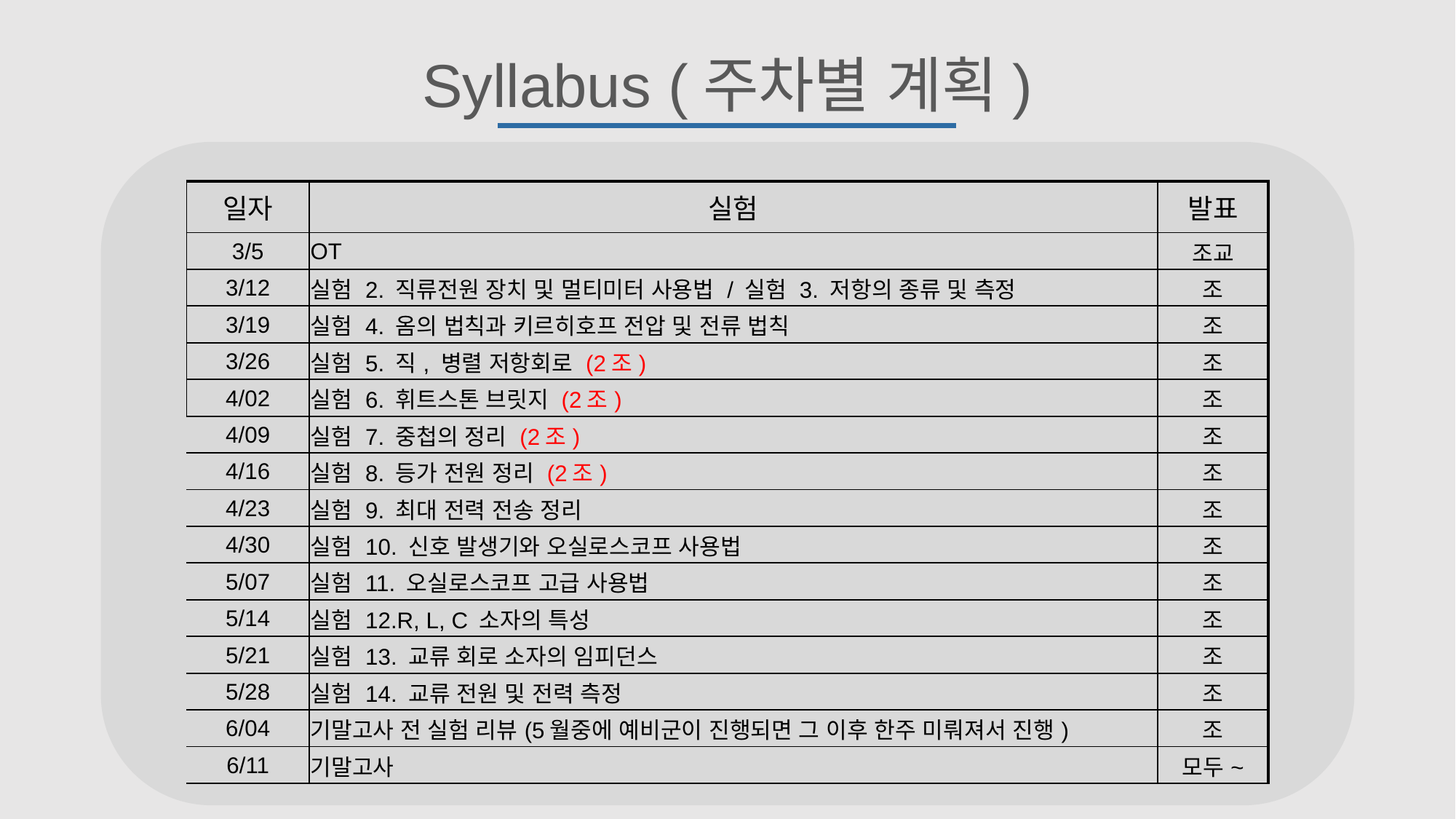

Syllabus (주차별 계획)

| 일자 | 실험 | 발표 |
| --- | --- | --- |
| 3/5 | OT | 조교 |
| 3/12 | 실험 2. 직류전원 장치 및 멀티미터 사용법 / 실험 3. 저항의 종류 및 측정 | 조 |
| 3/19 | 실험 4. 옴의 법칙과 키르히호프 전압 및 전류 법칙 | 조 |
| 3/26 | 실험 5. 직, 병렬 저항회로 (2조) | 조 |
| 4/02 | 실험 6. 휘트스톤 브릿지 (2조) | 조 |
| 4/09 | 실험 7. 중첩의 정리 (2조) | 조 |
| 4/16 | 실험 8. 등가 전원 정리 (2조) | 조 |
| 4/23 | 실험 9. 최대 전력 전송 정리 | 조 |
| 4/30 | 실험 10. 신호 발생기와 오실로스코프 사용법 | 조 |
| 5/07 | 실험 11. 오실로스코프 고급 사용법 | 조 |
| 5/14 | 실험 12.R, L, C 소자의 특성 | 조 |
| 5/21 | 실험 13. 교류 회로 소자의 임피던스 | 조 |
| 5/28 | 실험 14. 교류 전원 및 전력 측정 | 조 |
| 6/04 | 기말고사 전 실험 리뷰(5월중에 예비군이 진행되면 그 이후 한주 미뤄져서 진행) | 조 |
| 6/11 | 기말고사 | 모두~ |